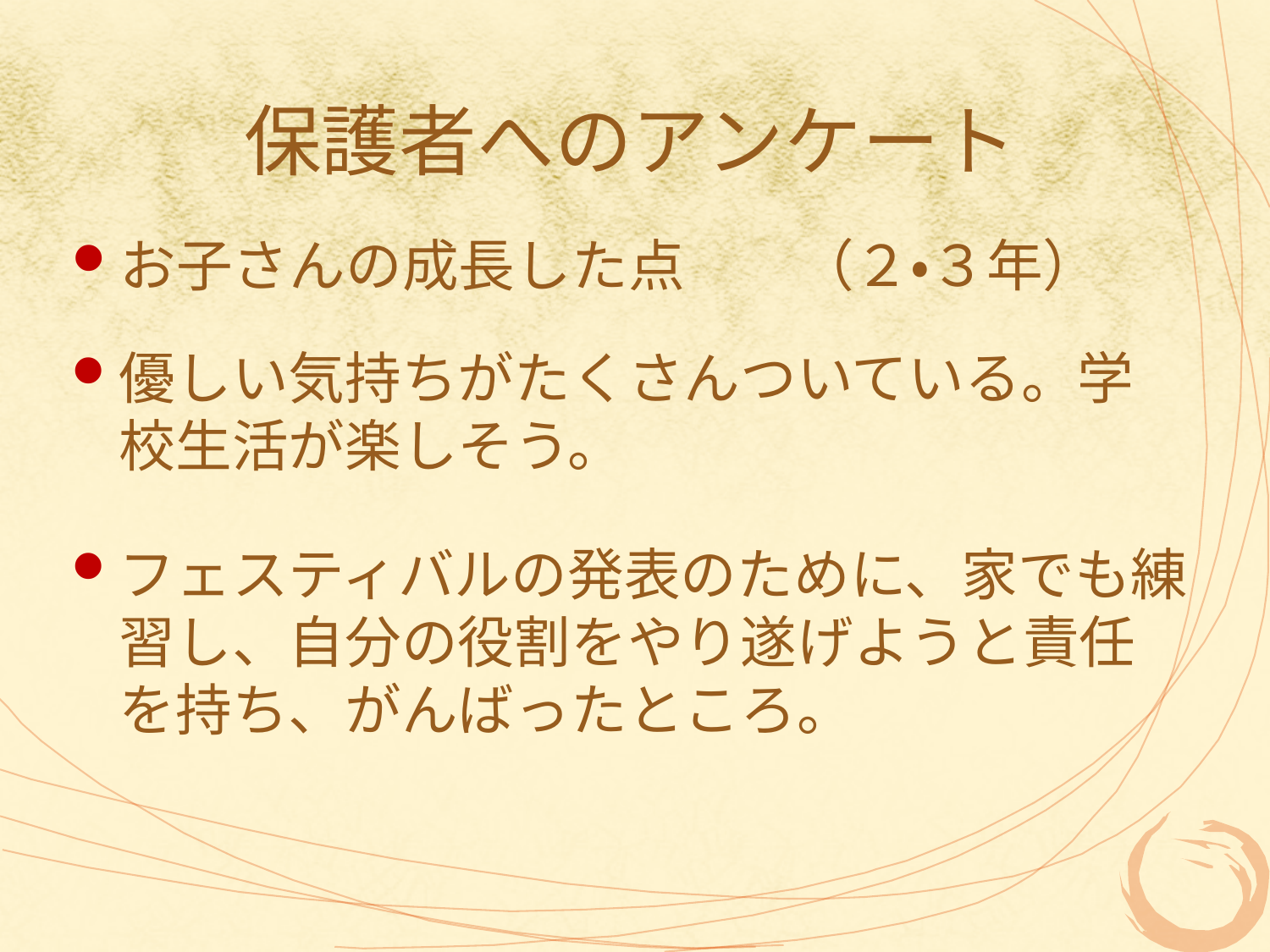

# 保護者へのアンケート
お子さんの成長した点　　（２・３年）
優しい気持ちがたくさんついている。学校生活が楽しそう。
フェスティバルの発表のために、家でも練習し、自分の役割をやり遂げようと責任を持ち、がんばったところ。